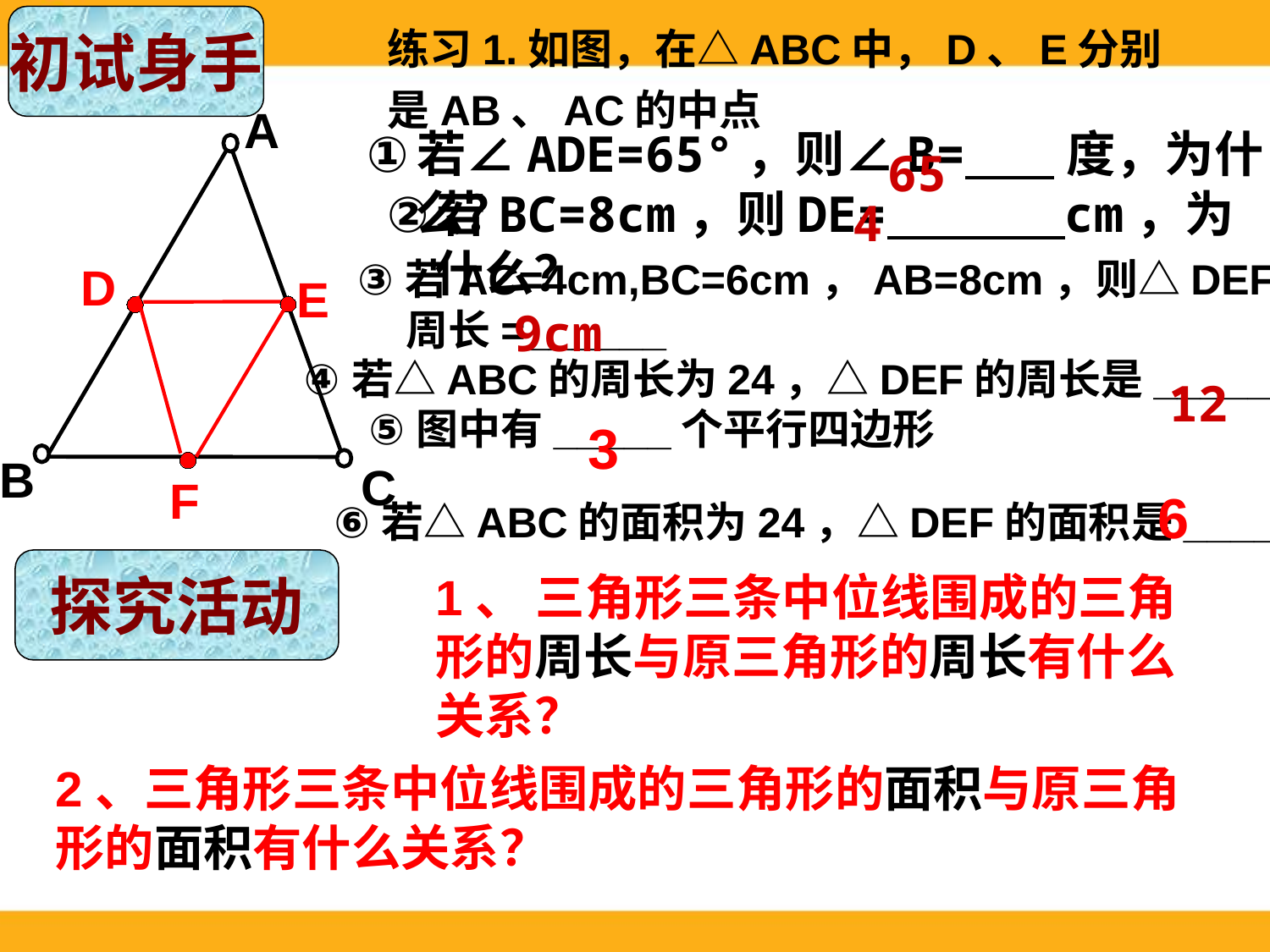

练习1.如图，在△ABC中，D、E分别是AB、AC的中点
初试身手
A

B
C
若∠ADE=65°，则∠B=   度，为什么？
65
若BC=8cm，则DE=      cm，为什么？
4
若AC=4cm,BC=6cm，AB=8cm，则△DEF的
    周长=______
D
E

9cm

若△ABC的周长为24，△DEF的周长是_____
12
图中有_____个平行四边形
3

若△ABC的面积为24，△DEF的面积是_____
F
6
探究活动
1、 三角形三条中位线围成的三角形的周长与原三角形的周长有什么关系？
2、三角形三条中位线围成的三角形的面积与原三角形的面积有什么关系？